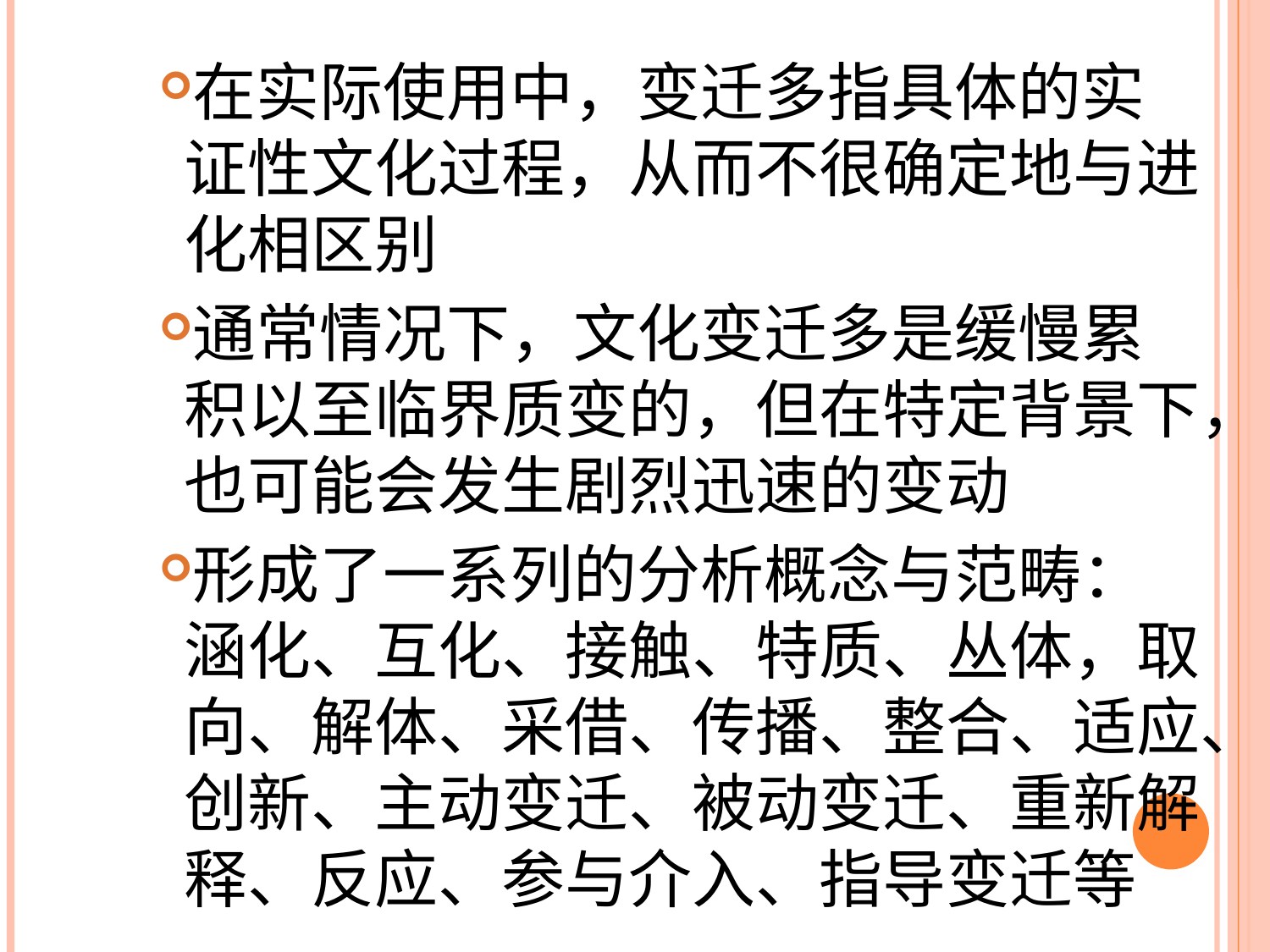

在实际使用中，变迁多指具体的实证性文化过程，从而不很确定地与进化相区别
通常情况下，文化变迁多是缓慢累积以至临界质变的，但在特定背景下，也可能会发生剧烈迅速的变动
形成了一系列的分析概念与范畴：涵化、互化、接触、特质、丛体，取向、解体、采借、传播、整合、适应、创新、主动变迁、被动变迁、重新解释、反应、参与介入、指导变迁等